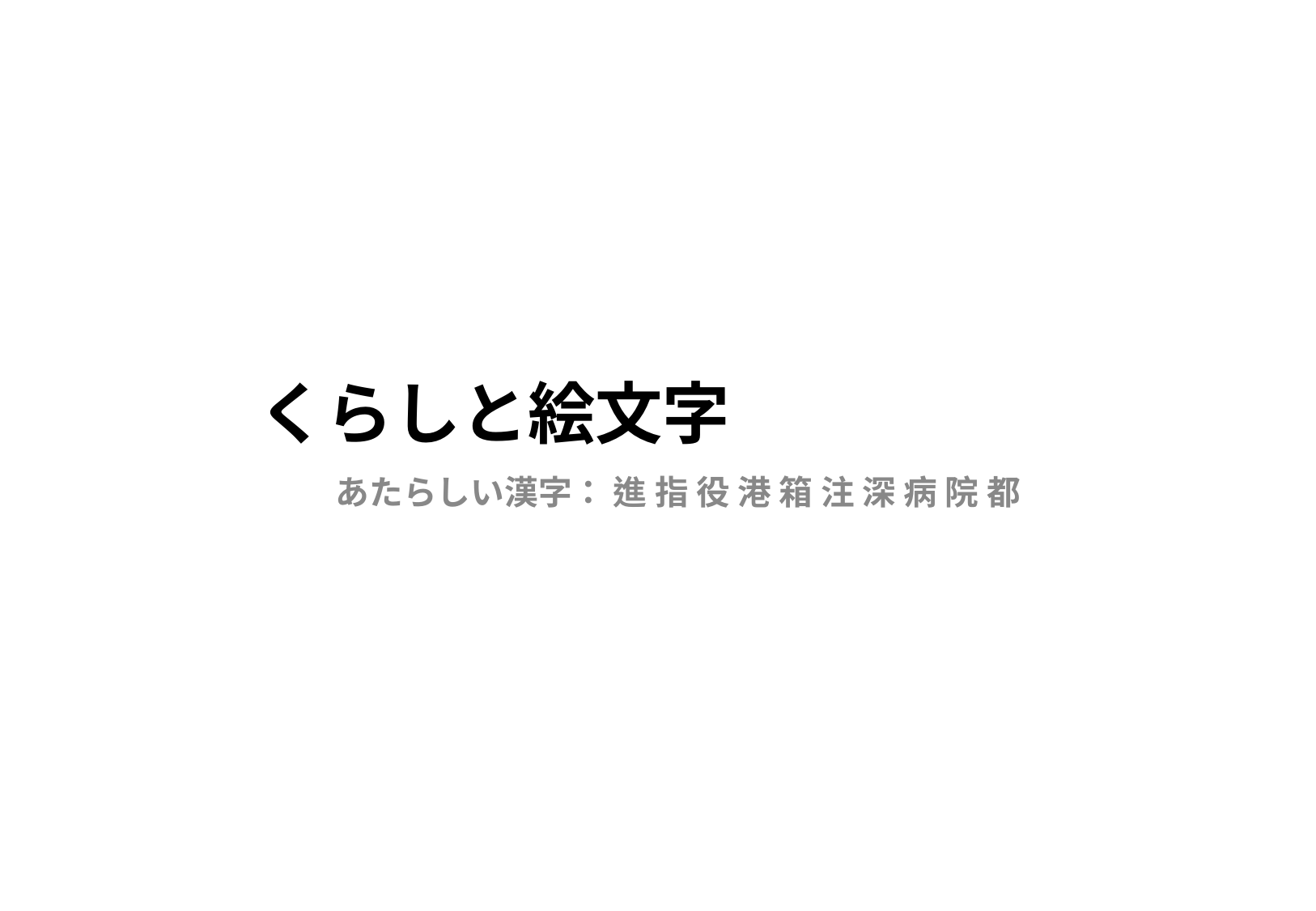

# くらしと絵文字
あたらしい漢字： 進 指 役 港 箱 注 深 病 院 都